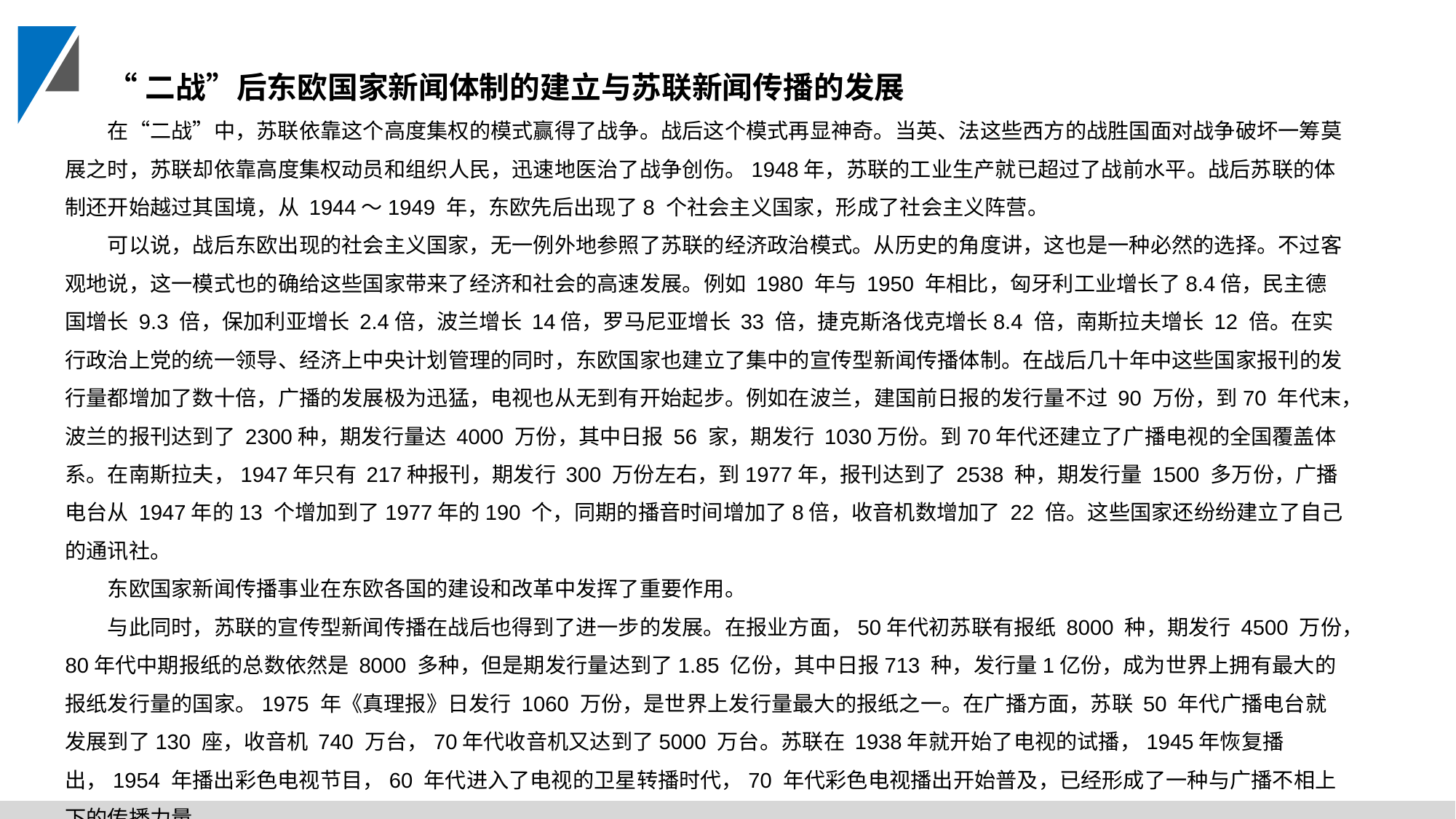

“二战”后东欧国家新闻体制的建立与苏联新闻传播的发展
在“二战”中，苏联依靠这个高度集权的模式赢得了战争。战后这个模式再显神奇。当英、法这些西方的战胜国面对战争破坏一筹莫展之时，苏联却依靠高度集权动员和组织人民，迅速地医治了战争创伤。1948年，苏联的工业生产就已超过了战前水平。战后苏联的体制还开始越过其国境，从 1944～1949 年，东欧先后出现了8 个社会主义国家，形成了社会主义阵营。
可以说，战后东欧出现的社会主义国家，无一例外地参照了苏联的经济政治模式。从历史的角度讲，这也是一种必然的选择。不过客观地说，这一模式也的确给这些国家带来了经济和社会的高速发展。例如 1980 年与 1950 年相比，匈牙利工业增长了8.4倍，民主德国增长 9.3 倍，保加利亚增长 2.4倍，波兰增长 14倍，罗马尼亚增长 33 倍，捷克斯洛伐克增长8.4 倍，南斯拉夫增长 12 倍。在实行政治上党的统一领导、经济上中央计划管理的同时，东欧国家也建立了集中的宣传型新闻传播体制。在战后几十年中这些国家报刊的发行量都增加了数十倍，广播的发展极为迅猛，电视也从无到有开始起步。例如在波兰，建国前日报的发行量不过 90 万份，到70 年代末，波兰的报刊达到了 2300种，期发行量达 4000 万份，其中日报 56 家，期发行 1030万份。到70年代还建立了广播电视的全国覆盖体系。在南斯拉夫，1947年只有 217种报刊，期发行 300 万份左右，到1977年，报刊达到了 2538 种，期发行量 1500 多万份，广播电台从 1947年的13 个增加到了1977年的190 个，同期的播音时间增加了8倍，收音机数增加了 22 倍。这些国家还纷纷建立了自己的通讯社。
东欧国家新闻传播事业在东欧各国的建设和改革中发挥了重要作用。
与此同时，苏联的宣传型新闻传播在战后也得到了进一步的发展。在报业方面，50年代初苏联有报纸 8000 种，期发行 4500 万份，80年代中期报纸的总数依然是 8000 多种，但是期发行量达到了1.85 亿份，其中日报713 种，发行量1亿份，成为世界上拥有最大的报纸发行量的国家。1975 年《真理报》日发行 1060 万份，是世界上发行量最大的报纸之一。在广播方面，苏联 50 年代广播电台就发展到了130 座，收音机 740 万台，70年代收音机又达到了5000 万台。苏联在 1938年就开始了电视的试播，1945年恢复播出，1954 年播出彩色电视节目，60 年代进入了电视的卫星转播时代，70 年代彩色电视播出开始普及，已经形成了一种与广播不相上下的传播力量。